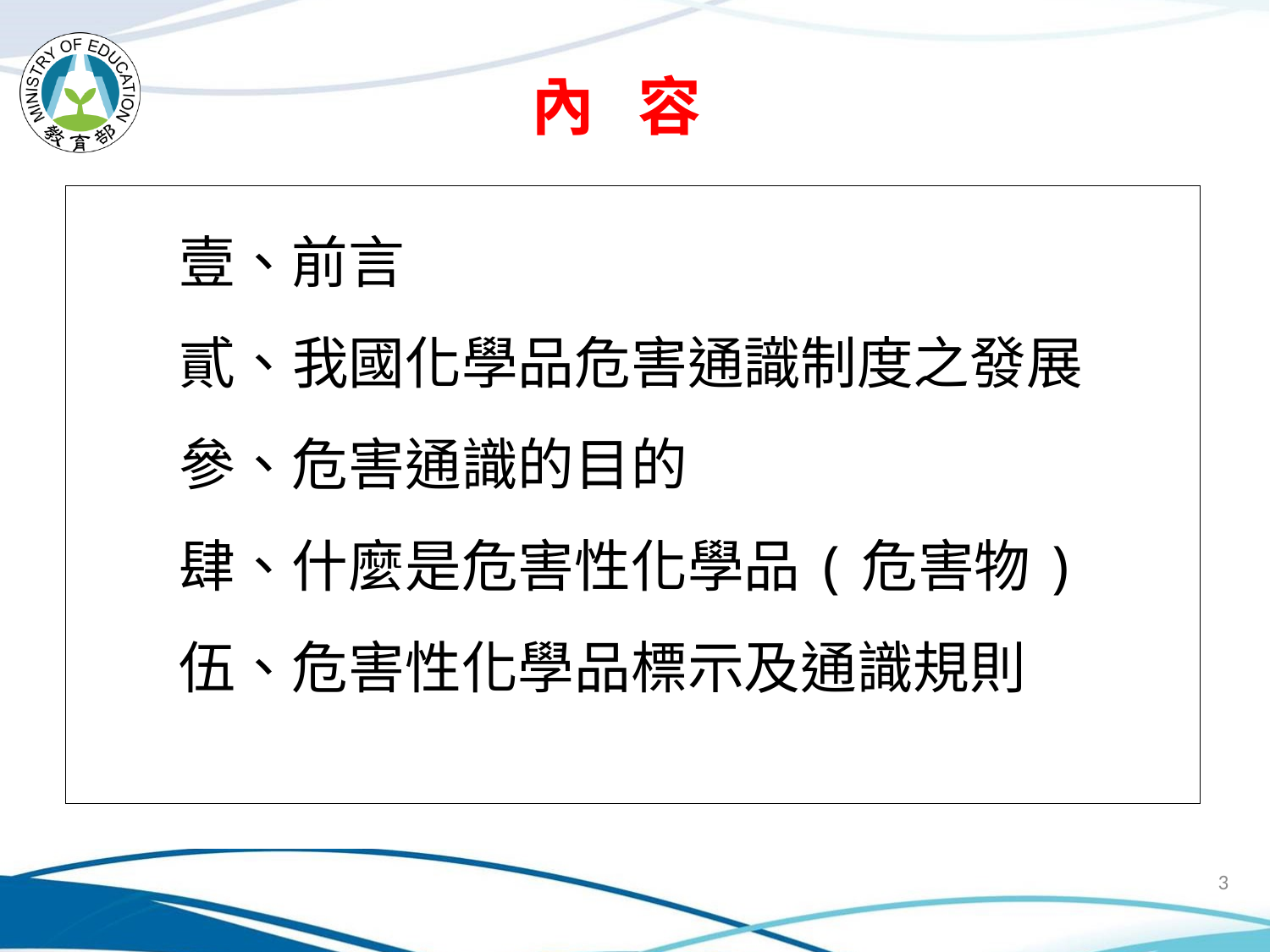

# 內   容
壹、前言
貳、我國化學品危害通識制度之發展
參、危害通識的目的
肆、什麼是危害性化學品(危害物)
伍、危害性化學品標示及通識規則
3